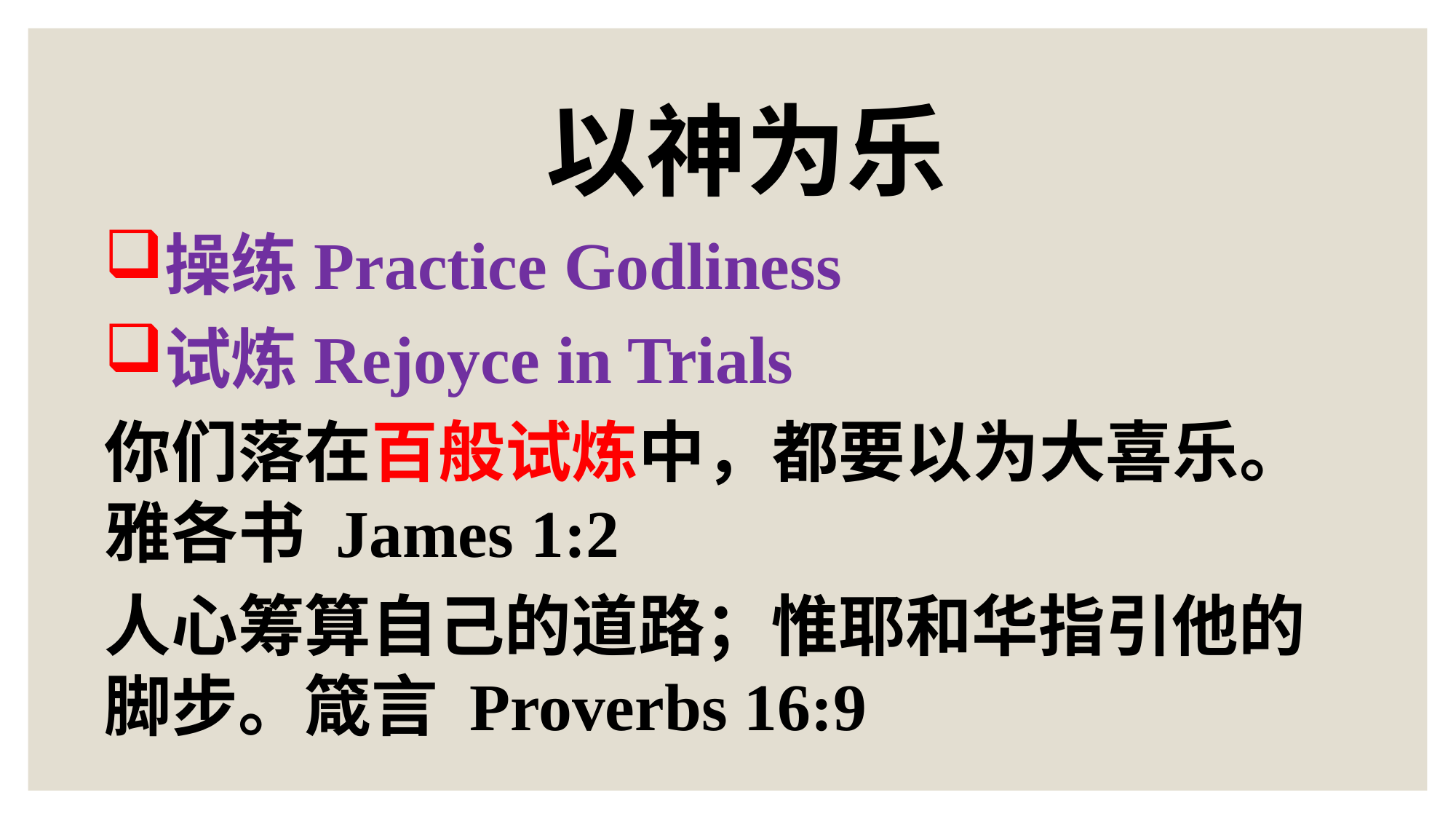

# 以神为乐
操练Practice Godliness
试炼Rejoyce in Trials
你们落在百般试炼中，都要以为大喜乐。 雅各书 James 1:2
人心筹算自己的道路；惟耶和华指引他的脚步。箴言 Proverbs 16:9